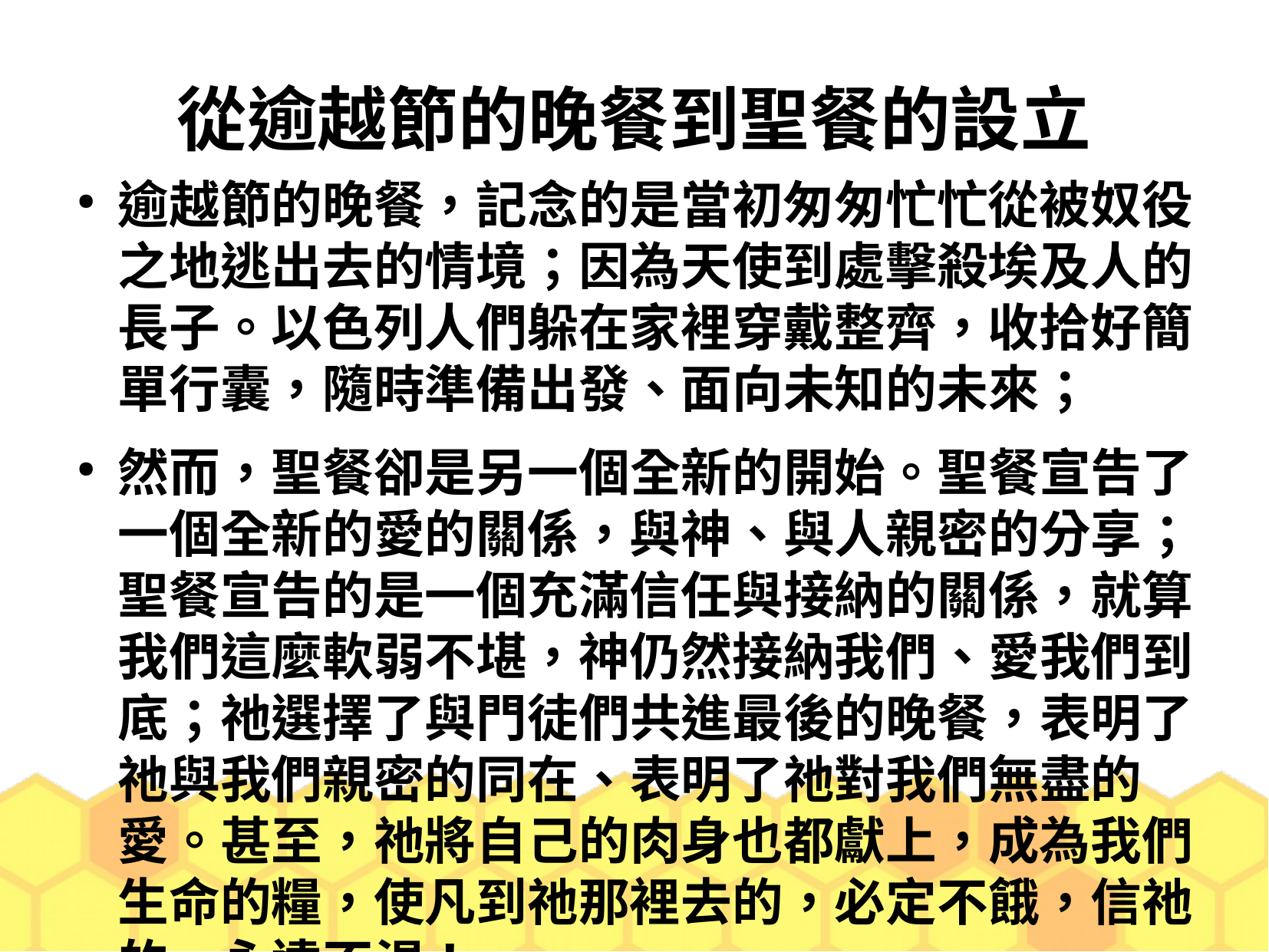

從逾越節的晚餐到聖餐的設立
逾越節的晚餐，記念的是當初匆匆忙忙從被奴役之地逃出去的情境；因為天使到處擊殺埃及人的長子。以色列人們躲在家裡穿戴整齊，收拾好簡單行囊，隨時準備出發、面向未知的未來；
然而，聖餐卻是另一個全新的開始。聖餐宣告了一個全新的愛的關係，與神、與人親密的分享；聖餐宣告的是一個充滿信任與接納的關係，就算我們這麼軟弱不堪，神仍然接納我們、愛我們到底；祂選擇了與門徒們共進最後的晚餐，表明了祂與我們親密的同在、表明了祂對我們無盡的愛。甚至，祂將自己的肉身也都獻上，成為我們生命的糧，使凡到祂那裡去的，必定不餓，信祂的，永遠不渴！